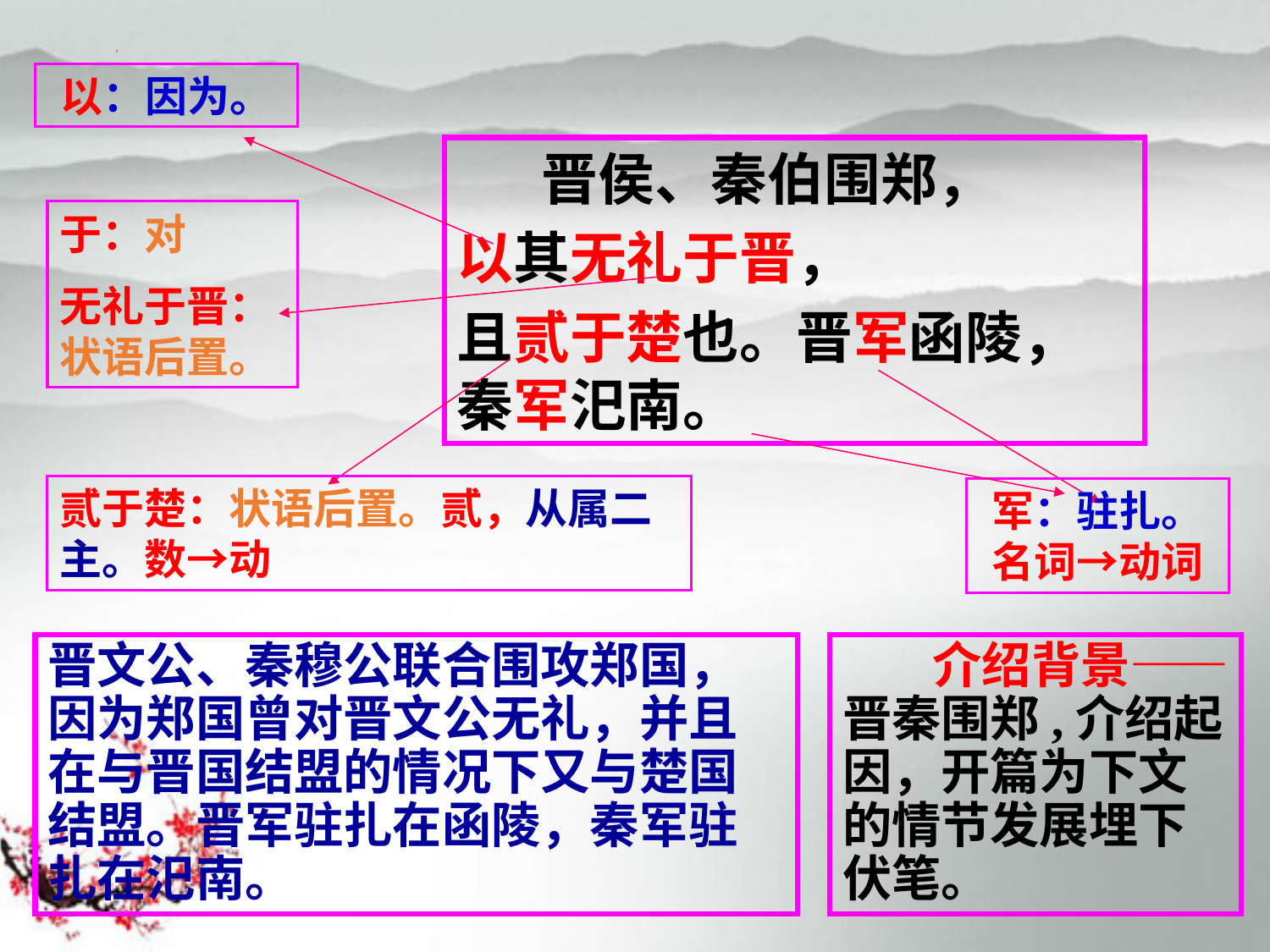

以：因为。

　　晋侯、秦伯围郑，
以其无礼于晋，
且贰于楚也。晋军函陵，秦军汜南。
于：对
无礼于晋：状语后置。

贰于楚：状语后置。贰，从属二主。数→动
军：驻扎。名词→动词
晋文公、秦穆公联合围攻郑国，因为郑国曾对晋文公无礼，并且在与晋国结盟的情况下又与楚国结盟。晋军驻扎在函陵，秦军驻扎在汜南。
       介绍背景——晋秦围郑,介绍起因，开篇为下文的情节发展埋下伏笔。